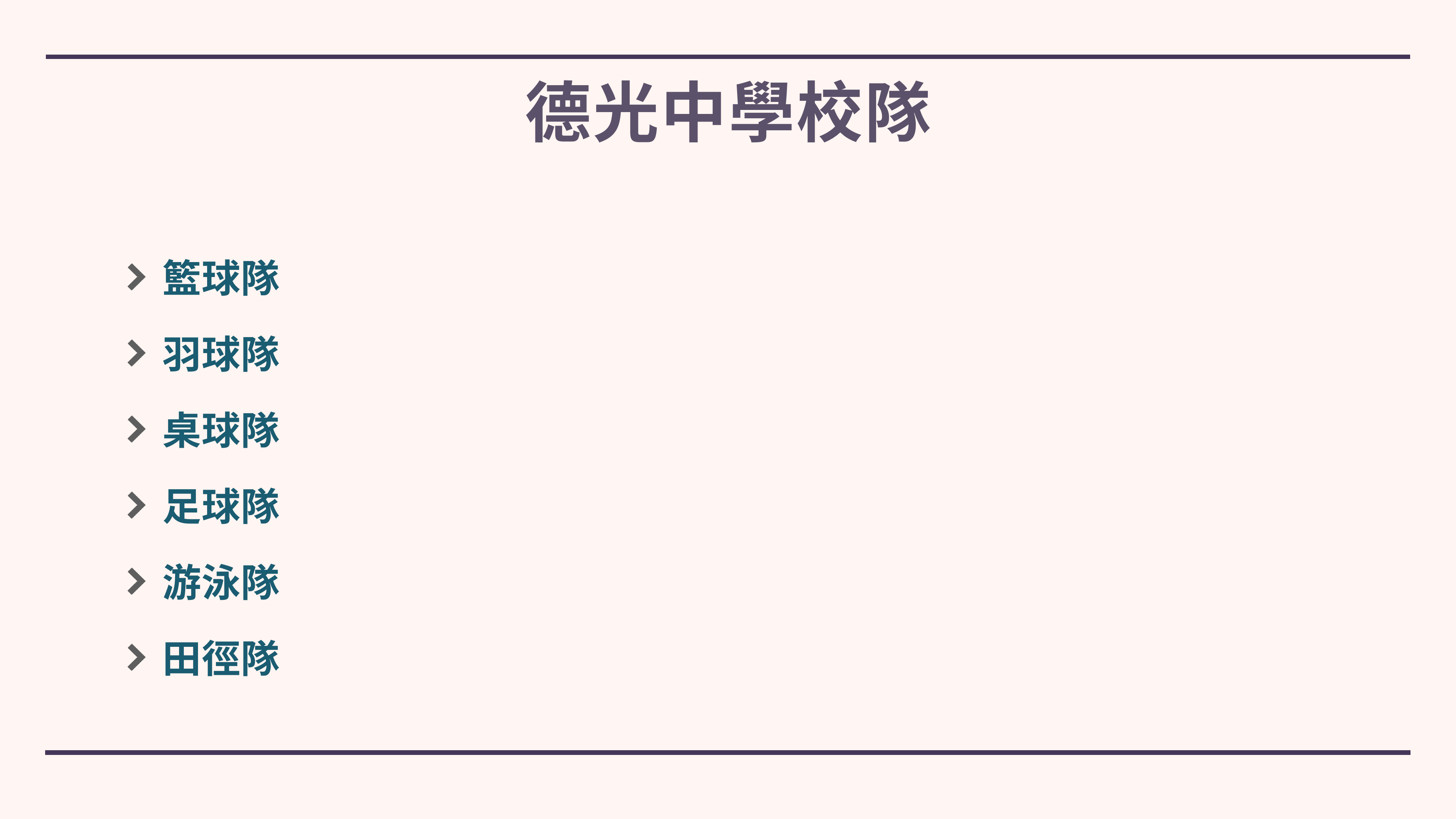

# 德光中學校隊
籃球隊
羽球隊
桌球隊
足球隊
游泳隊
田徑隊
2